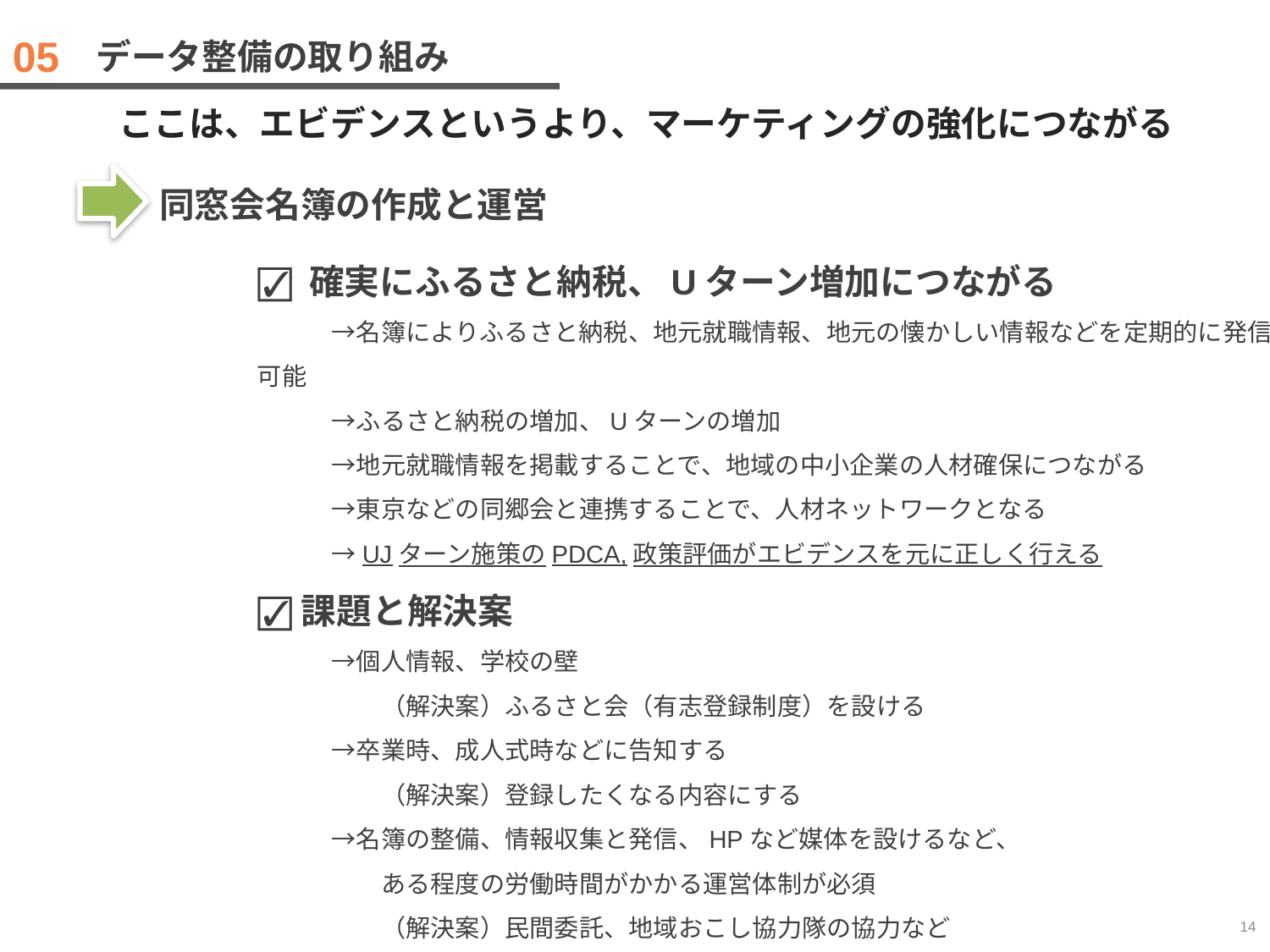

05
データ整備の取り組み

　　　ここは、エビデンスというより、マーケティングの強化につながる

同窓会名簿の作成と運営
☑ 確実にふるさと納税、Uターン増加につながる
　　　→名簿によりふるさと納税、地元就職情報、地元の懐かしい情報などを定期的に発信可能
　　　→ふるさと納税の増加、Uターンの増加
　　　→地元就職情報を掲載することで、地域の中小企業の人材確保につながる
　　　→東京などの同郷会と連携することで、人材ネットワークとなる
　　　→UJターン施策のPDCA,政策評価がエビデンスを元に正しく行える
☑課題と解決案
　　　→個人情報、学校の壁
　　　　　（解決案）ふるさと会（有志登録制度）を設ける
　　　→卒業時、成人式時などに告知する
　　　　　（解決案）登録したくなる内容にする
　　　→名簿の整備、情報収集と発信、HPなど媒体を設けるなど、
　　　　　ある程度の労働時間がかかる運営体制が必須
　　　　　（解決案）民間委託、地域おこし協力隊の協力など
14